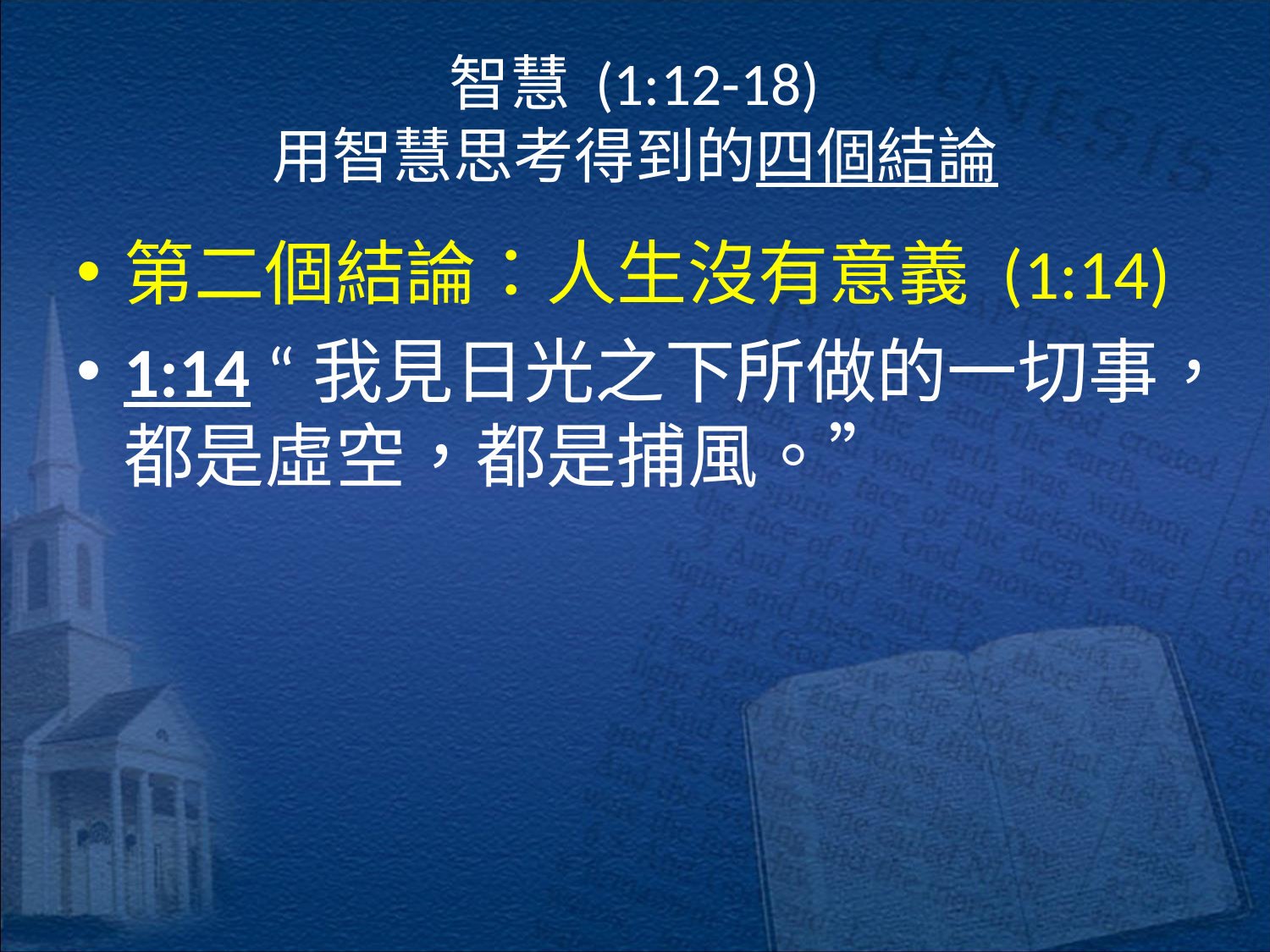

# 智慧 (1:12-18) 用智慧思考得到的四個結論
第二個結論：人生沒有意義 (1:14)
1:14 “我見日光之下所做的一切事，都是虛空，都是捕風。”